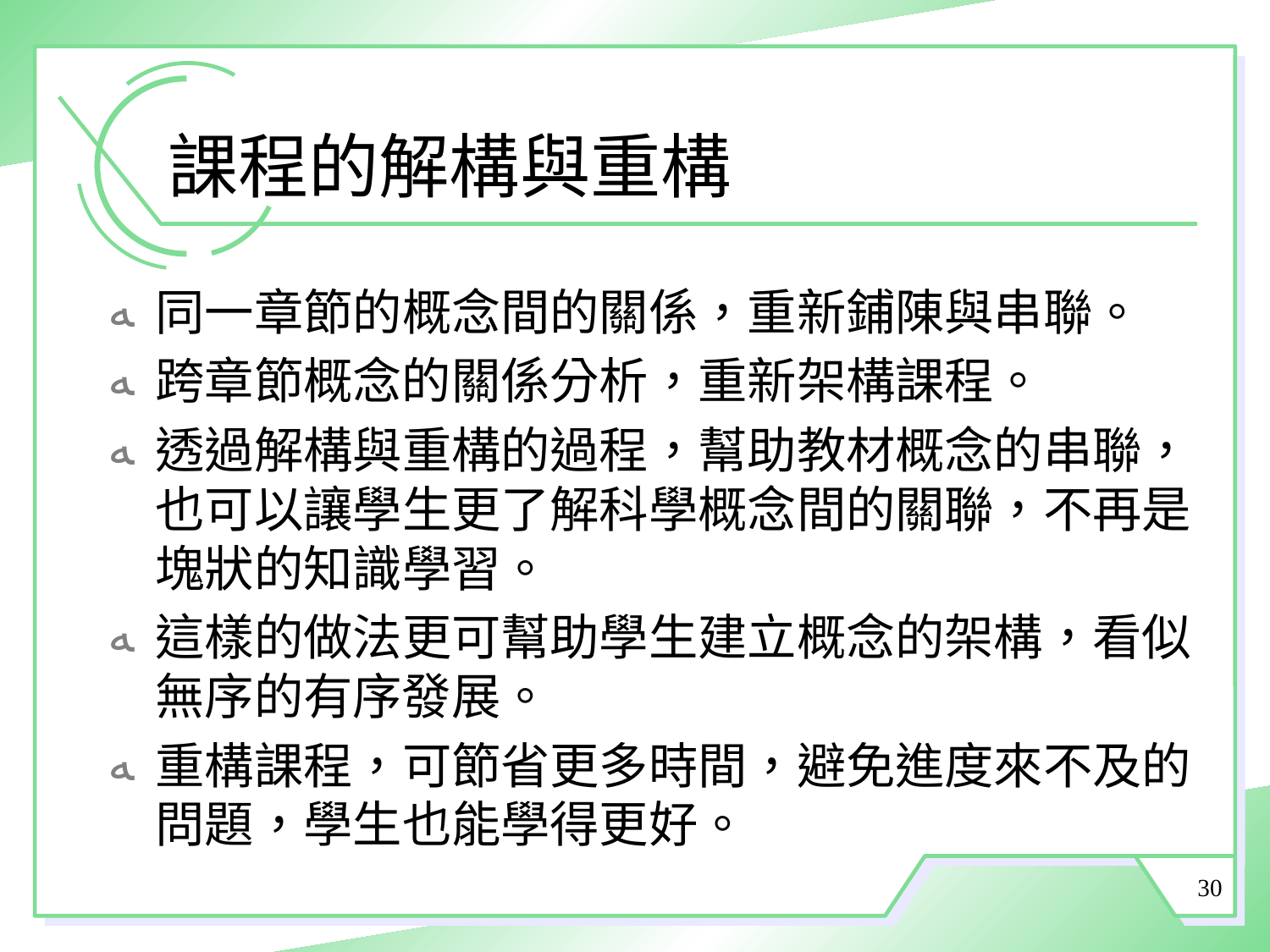

# 課程的解構與重構
同一章節的概念間的關係，重新鋪陳與串聯。
跨章節概念的關係分析，重新架構課程。
透過解構與重構的過程，幫助教材概念的串聯，也可以讓學生更了解科學概念間的關聯，不再是塊狀的知識學習。
這樣的做法更可幫助學生建立概念的架構，看似無序的有序發展。
重構課程，可節省更多時間，避免進度來不及的問題，學生也能學得更好。
30